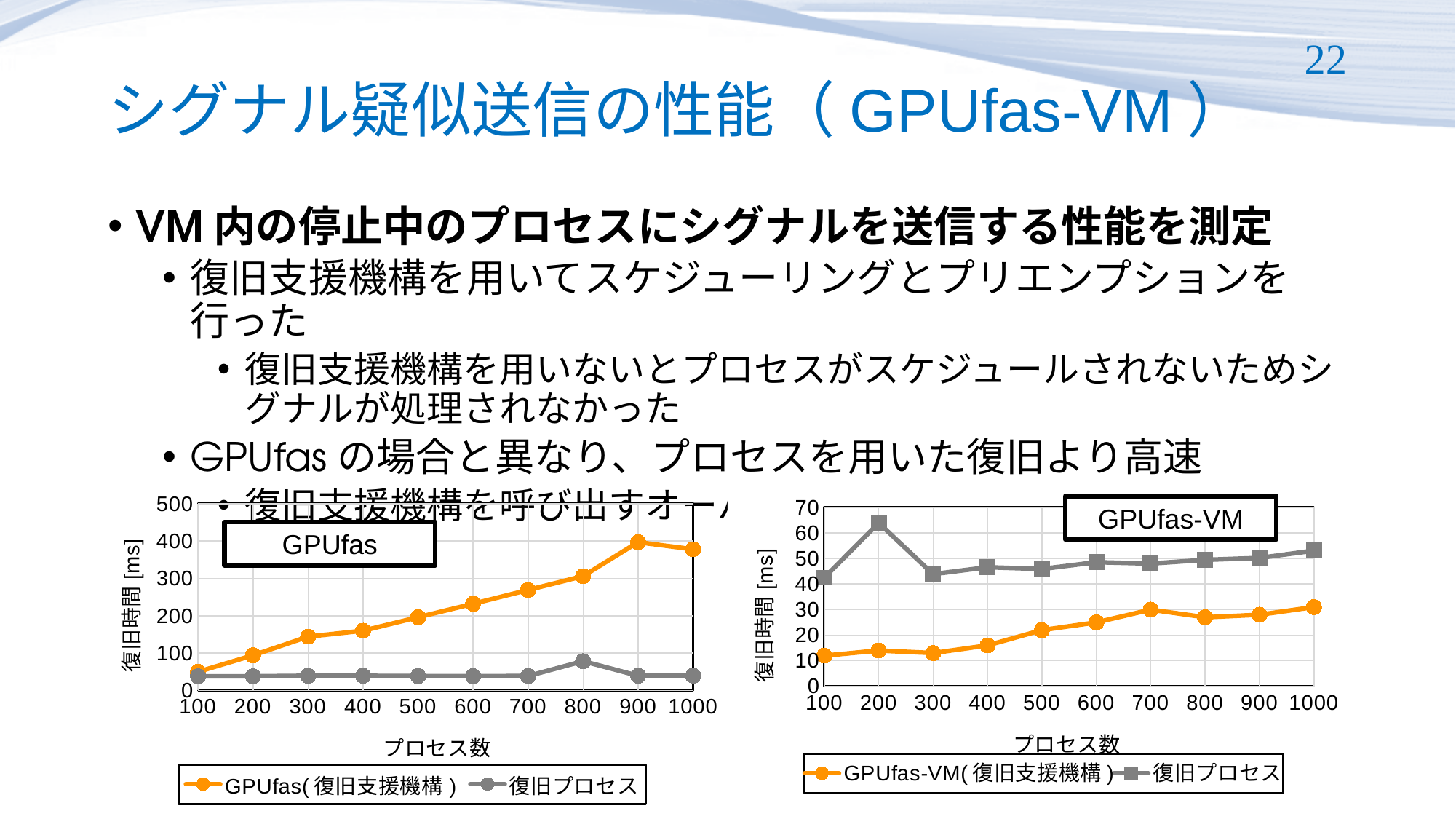

# シグナル疑似送信の性能（GPUfas-VM）
22
VM内の停止中のプロセスにシグナルを送信する性能を測定
復旧支援機構を用いてスケジューリングとプリエンプションを行った
復旧支援機構を用いないとプロセスがスケジュールされないためシグナルが処理されなかった
GPUfasの場合と異なり、プロセスを用いた復旧より高速
復旧支援機構を呼び出すオーバヘッドが大幅に小さいと考えられる

### Chart

| Category |  |  |
|---|---|---|
| 100 | 12.0 | 42.489 |
| 200 | 14.0 | 63.897 |
| 300 | 13.0 | 43.865 |
| 400 | 16.0 | 46.565 |
| 500 | 22.0 | 45.892 |
| 600 | 25.0 | 48.537 |
| 700 | 30.0 | 47.996 |
| 800 | 27.0 | 49.446 |
| 900 | 28.0 | 50.215 |
| 1000 | 31.0 | 53.049 |

### Chart

| Category |  |  |
|---|---|---|
| 100 | 50.0 | 37.962 |
| 200 | 94.0 | 37.868 |
| 300 | 144.0 | 39.328 |
| 400 | 160.0 | 39.205 |
| 500 | 196.0 | 38.479 |
| 600 | 232.0 | 38.393 |
| 700 | 269.0 | 38.554 |
| 800 | 306.0 | 78.256 |
| 900 | 397.0 | 39.308 |
| 1000 | 378.0 | 39.457 |
GPUfas-VM
GPUfas